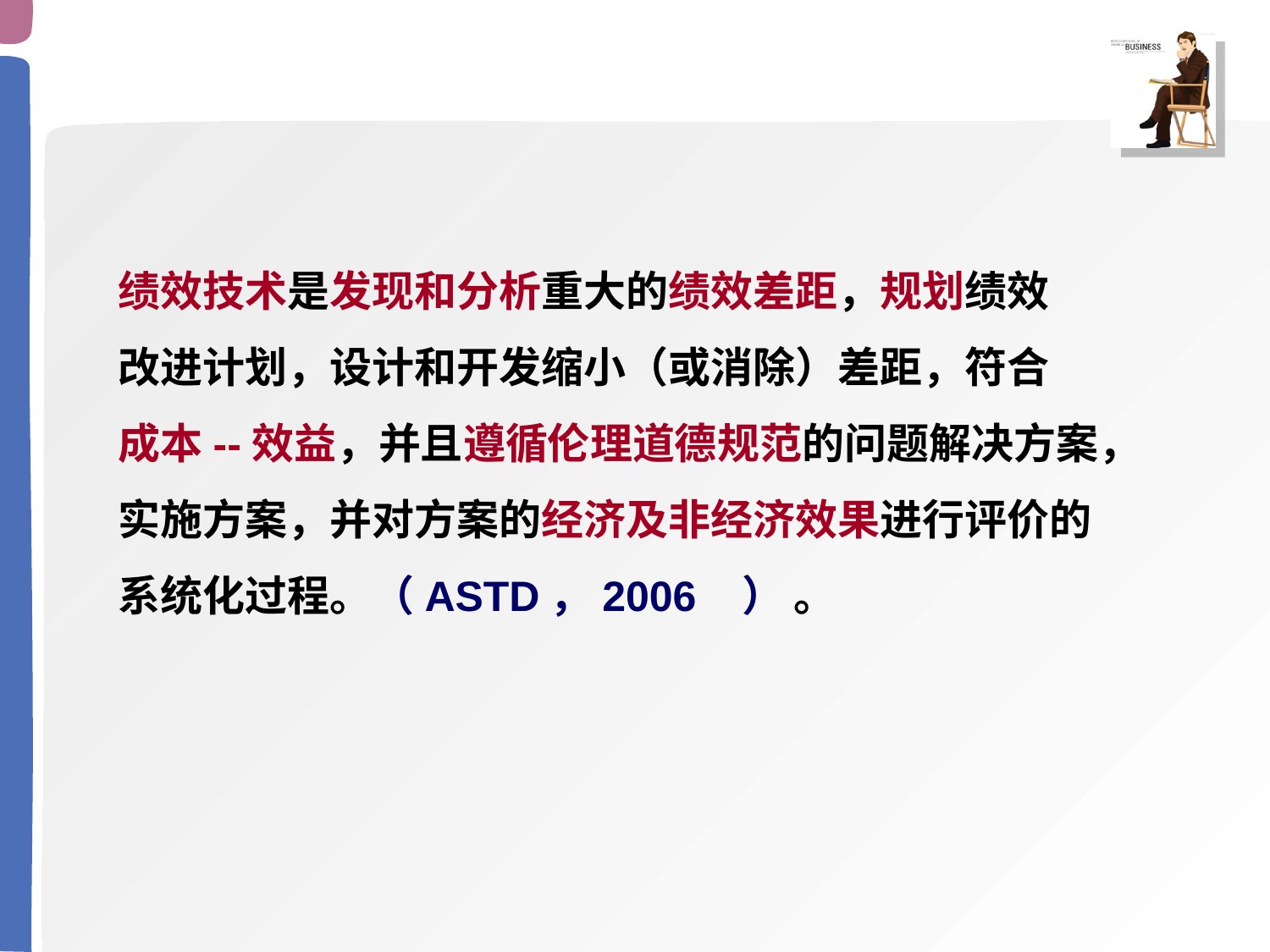

绩效技术是发现和分析重大的绩效差距，规划绩效
改进计划，设计和开发缩小（或消除）差距，符合
成本--效益，并且遵循伦理道德规范的问题解决方案，
实施方案，并对方案的经济及非经济效果进行评价的
系统化过程。（ASTD，2006   ） 。